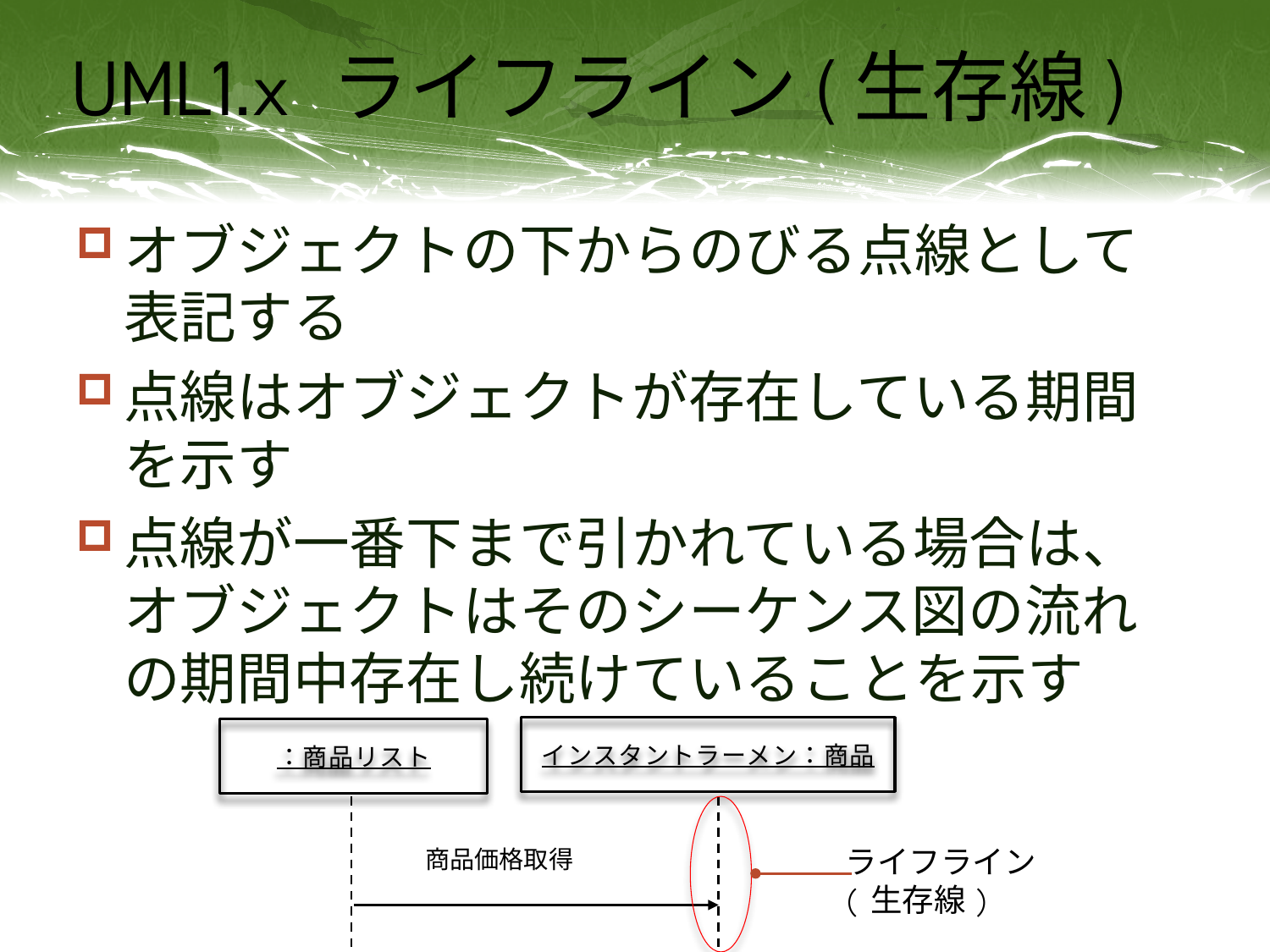

# UML1.x ライフライン(生存線)
オブジェクトの下からのびる点線として表記する
点線はオブジェクトが存在している期間を示す
点線が一番下まで引かれている場合は、オブジェクトはそのシーケンス図の流れの期間中存在し続けていることを示す

インスタントラーメン：商品
：商品リスト
商品価格取得

ライフライン
(生存線)